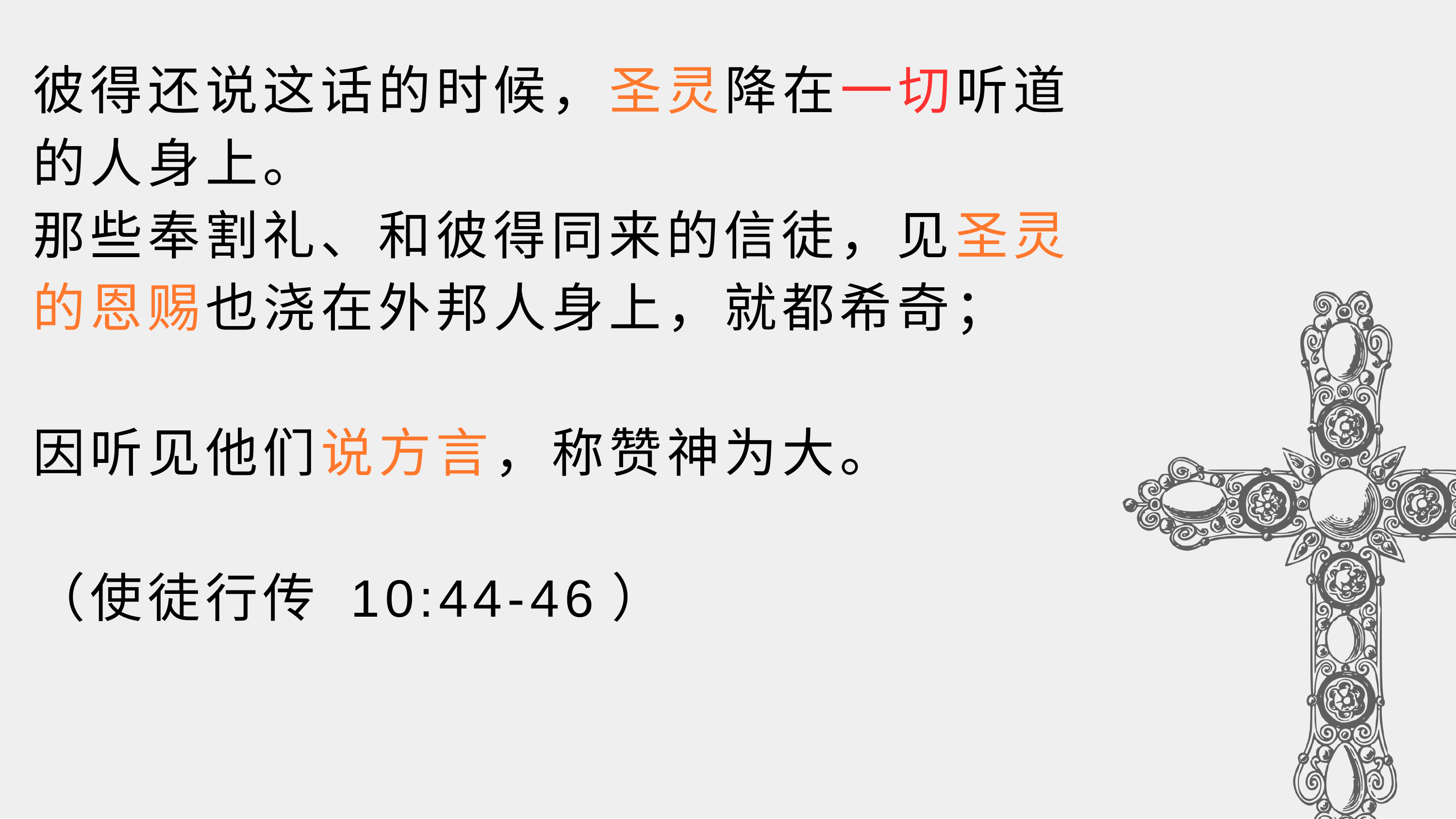

彼得还说这话的时候，圣灵降在一切听道的人身上。
那些奉割礼、和彼得同来的信徒，见圣灵的恩赐也浇在外邦人身上，就都希奇；

因听见他们说方言，称赞神为大。

（使徒行传 10:44-46）